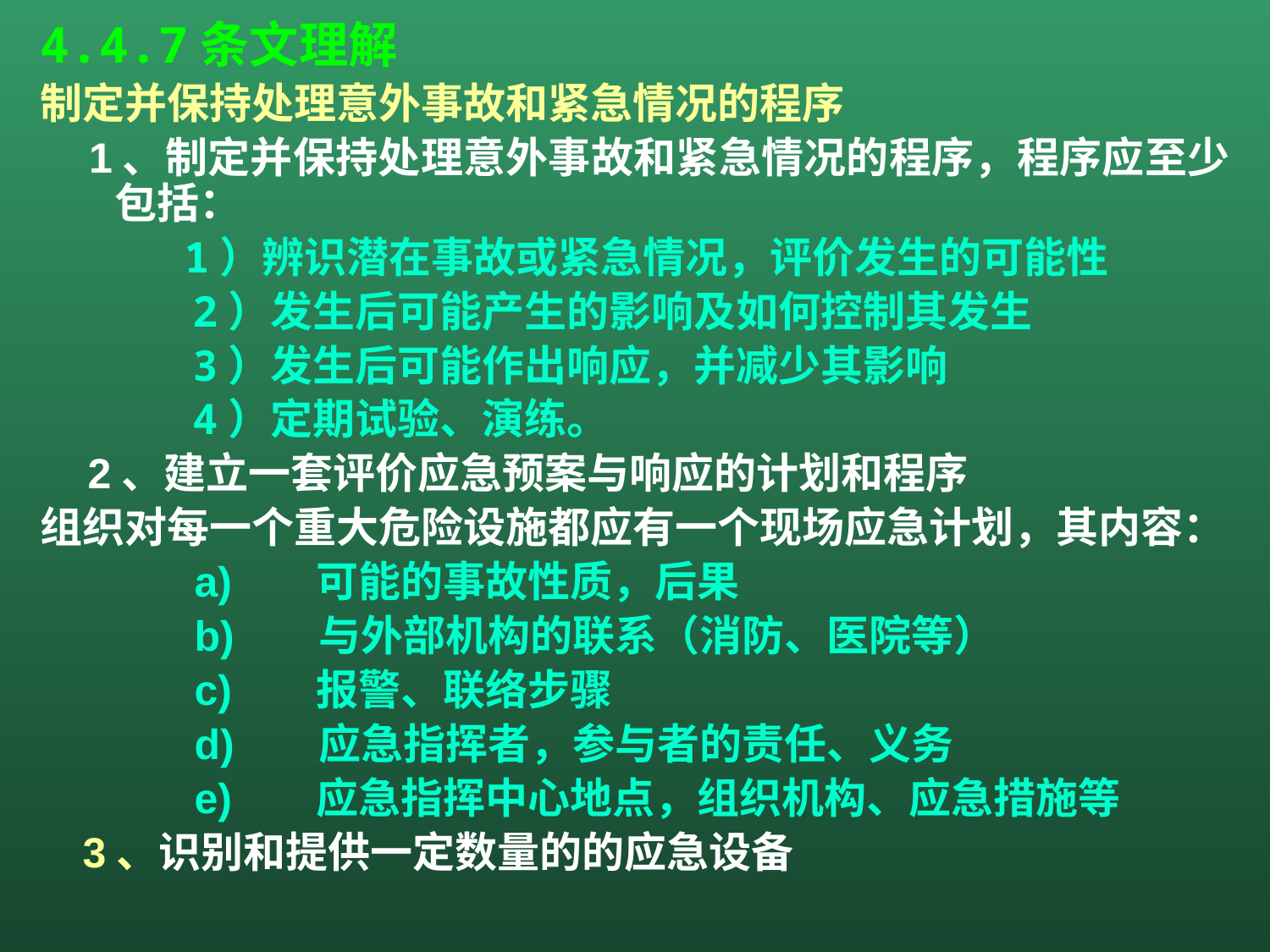

4.4.7条文理解
制定并保持处理意外事故和紧急情况的程序
    1、制定并保持处理意外事故和紧急情况的程序，程序应至少包括：
        1）辨识潜在事故或紧急情况，评价发生的可能性
      2）发生后可能产生的影响及如何控制其发生
      3）发生后可能作出响应，并减少其影响
      4）定期试验、演练。
    2、建立一套评价应急预案与响应的计划和程序
组织对每一个重大危险设施都应有一个现场应急计划，其内容：
             a)       可能的事故性质，后果
             b)       与外部机构的联系（消防、医院等）
             c)       报警、联络步骤
             d)       应急指挥者，参与者的责任、义务
             e)       应急指挥中心地点，组织机构、应急措施等
    3、识别和提供一定数量的的应急设备